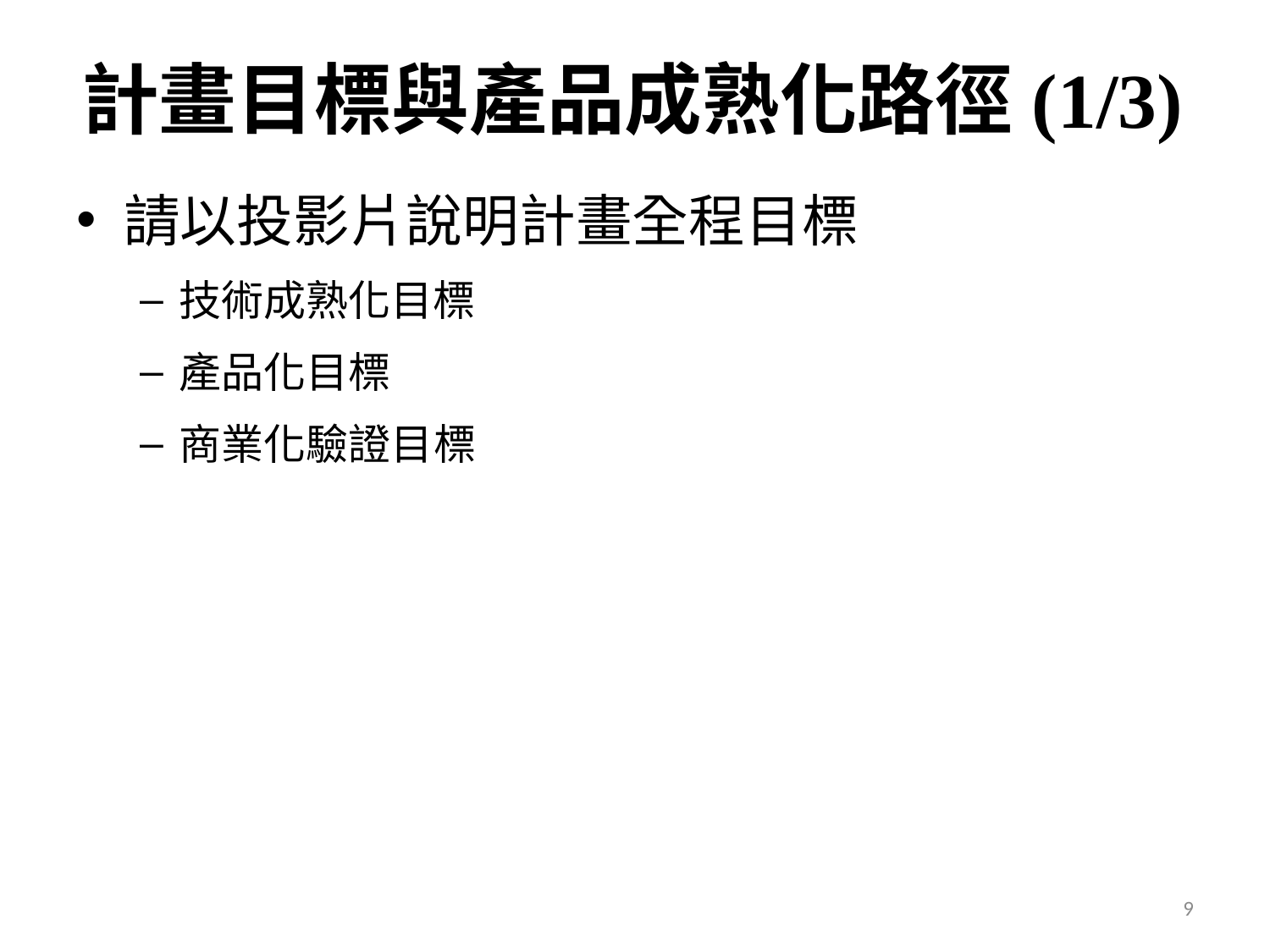

# 計畫目標與產品成熟化路徑(1/3)
請以投影片說明計畫全程目標
技術成熟化目標
產品化目標
商業化驗證目標
9